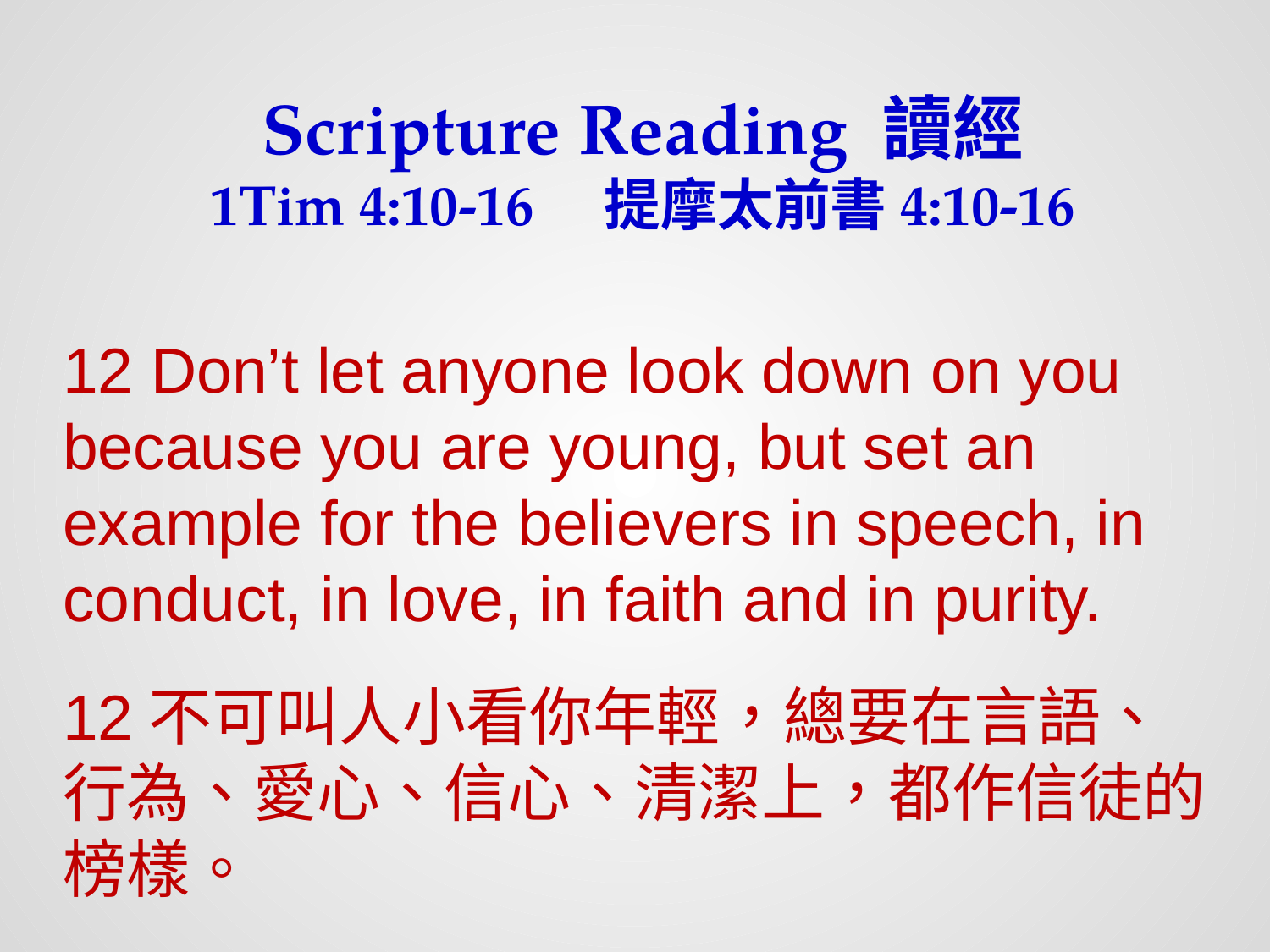

Scripture Reading 讀經
1Tim 4:10-16    提摩太前書4:10-16
12 Don’t let anyone look down on you because you are young, but set an example for the believers in speech, in conduct, in love, in faith and in purity.

12不可叫人小看你年輕，總要在言語、行為、愛心、信心、清潔上，都作信徒的榜樣。